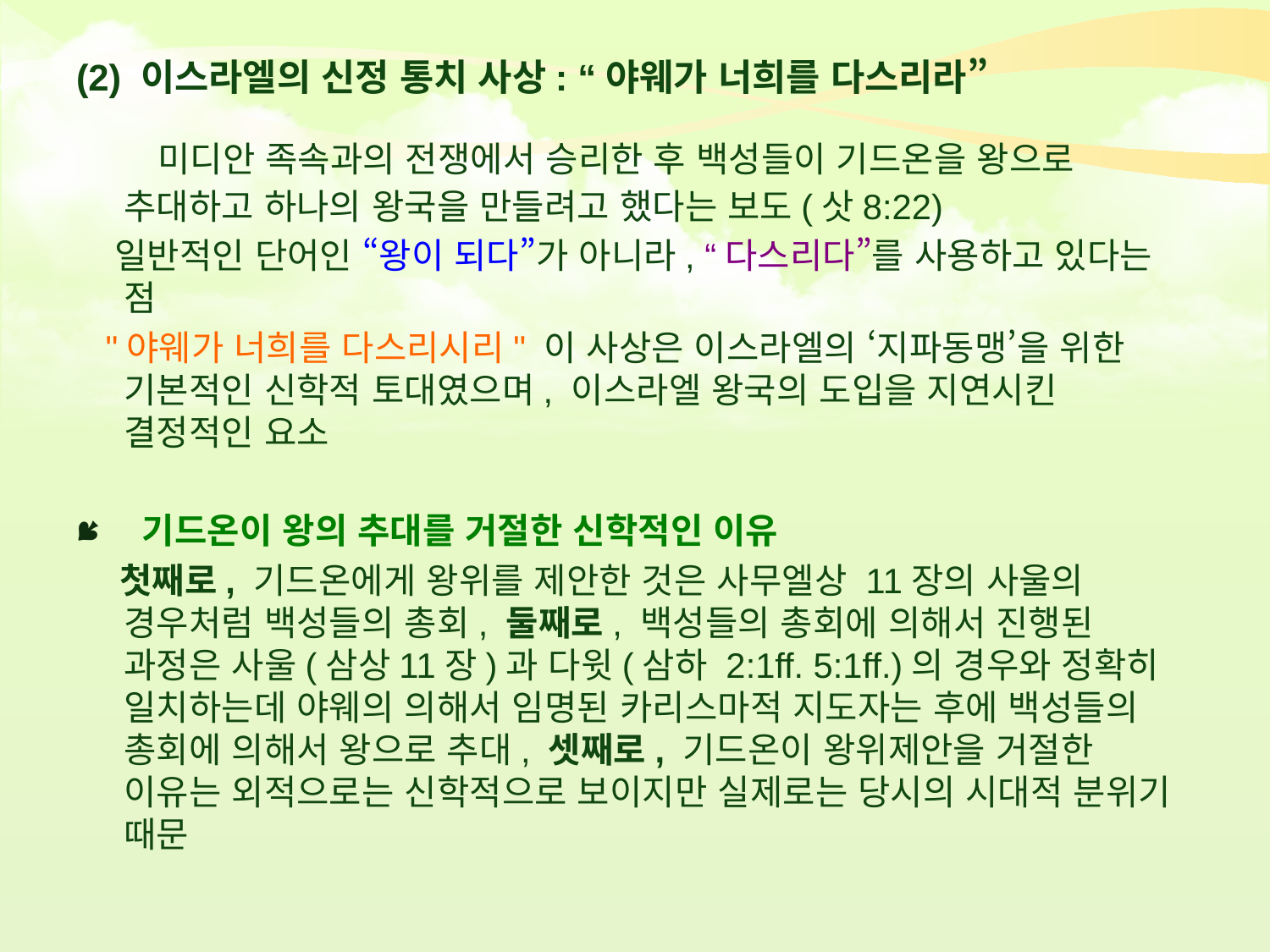

# (2) 이스라엘의 신정 통치 사상: “야웨가 너희를 다스리라”
    미디안 족속과의 전쟁에서 승리한 후 백성들이 기드온을 왕으로 추대하고 하나의 왕국을 만들려고 했다는 보도(삿8:22)
   일반적인 단어인 “왕이 되다”가 아니라, “다스리다”를 사용하고 있다는 점
   "야웨가 너희를 다스리시리" 이 사상은 이스라엘의 ‘지파동맹’을 위한 기본적인 신학적 토대였으며, 이스라엘 왕국의 도입을 지연시킨 결정적인 요소

 기드온이 왕의 추대를 거절한 신학적인 이유
    첫째로, 기드온에게 왕위를 제안한 것은 사무엘상 11장의 사울의 경우처럼 백성들의 총회, 둘째로, 백성들의 총회에 의해서 진행된 과정은 사울(삼상11장)과 다윗(삼하 2:1ff. 5:1ff.)의 경우와 정확히 일치하는데 야웨의 의해서 임명된 카리스마적 지도자는 후에 백성들의 총회에 의해서 왕으로 추대, 셋째로, 기드온이 왕위제안을 거절한 이유는 외적으로는 신학적으로 보이지만 실제로는 당시의 시대적 분위기 때문